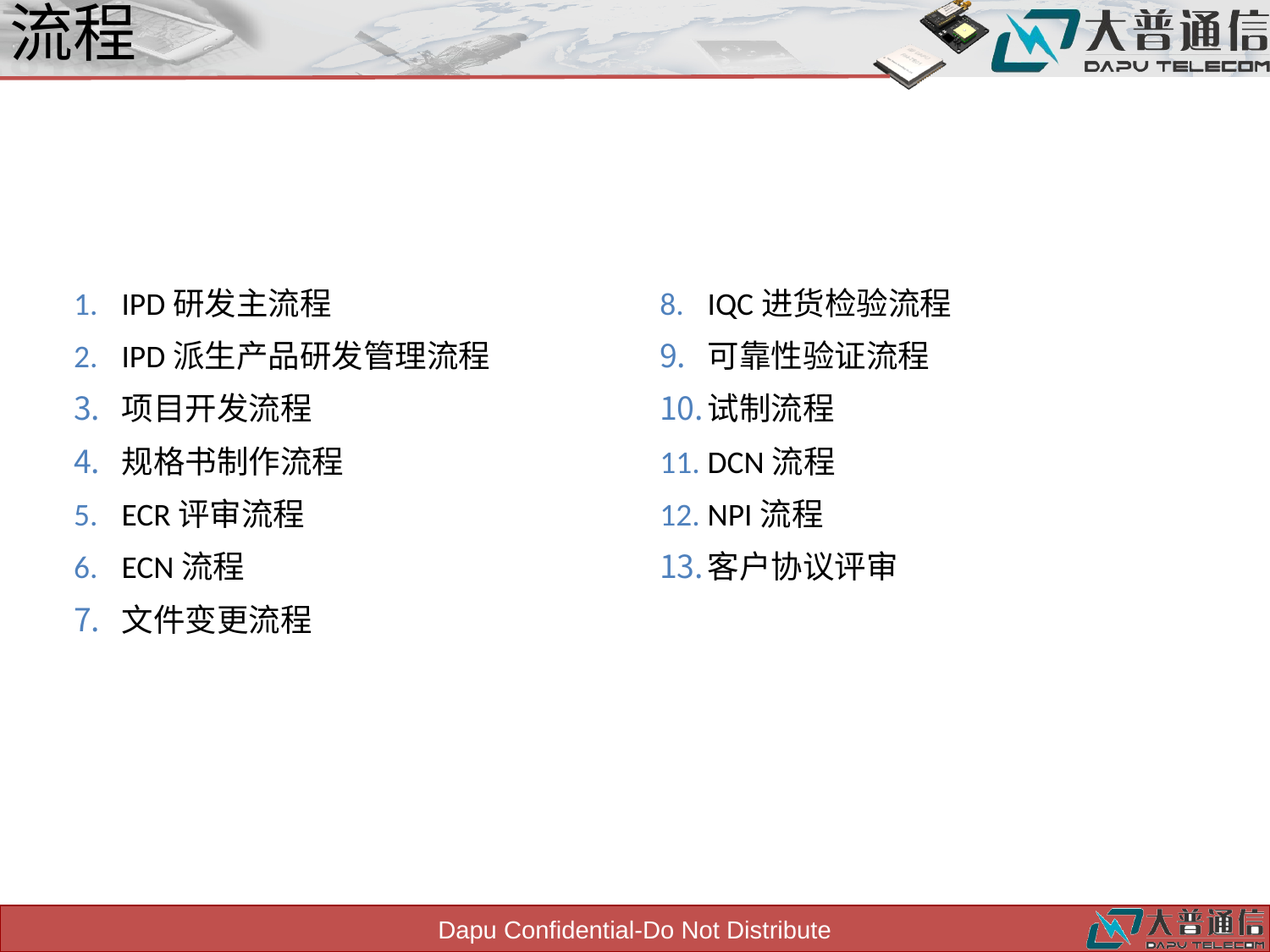

# 流程
IPD研发主流程
IPD派生产品研发管理流程
项目开发流程
规格书制作流程
ECR评审流程
ECN流程
文件变更流程

IQC进货检验流程
可靠性验证流程
试制流程
DCN流程
NPI流程
客户协议评审